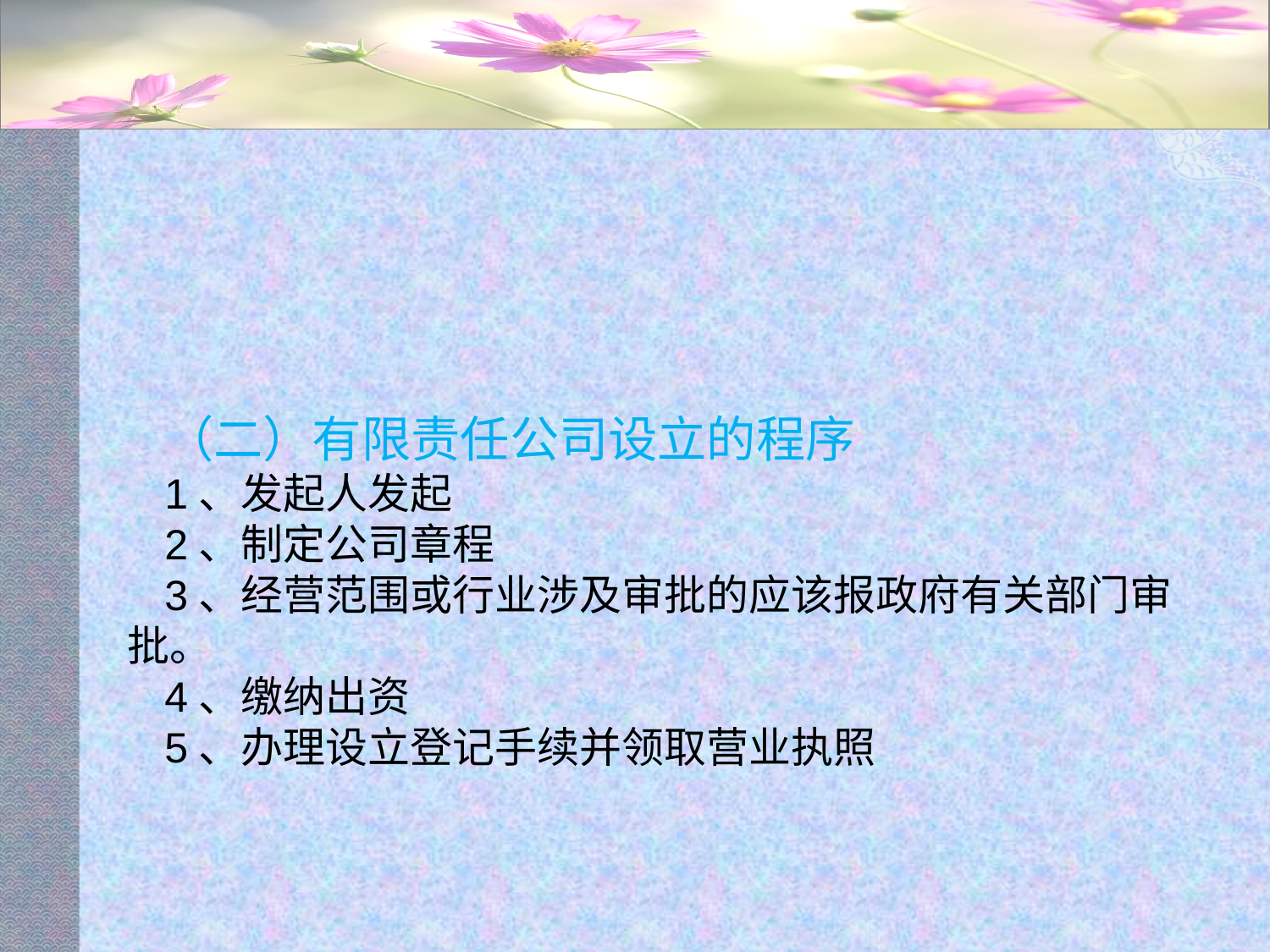

#

（二）有限责任公司设立的程序
1、发起人发起
2、制定公司章程
3、经营范围或行业涉及审批的应该报政府有关部门审批。
4、缴纳出资
5、办理设立登记手续并领取营业执照